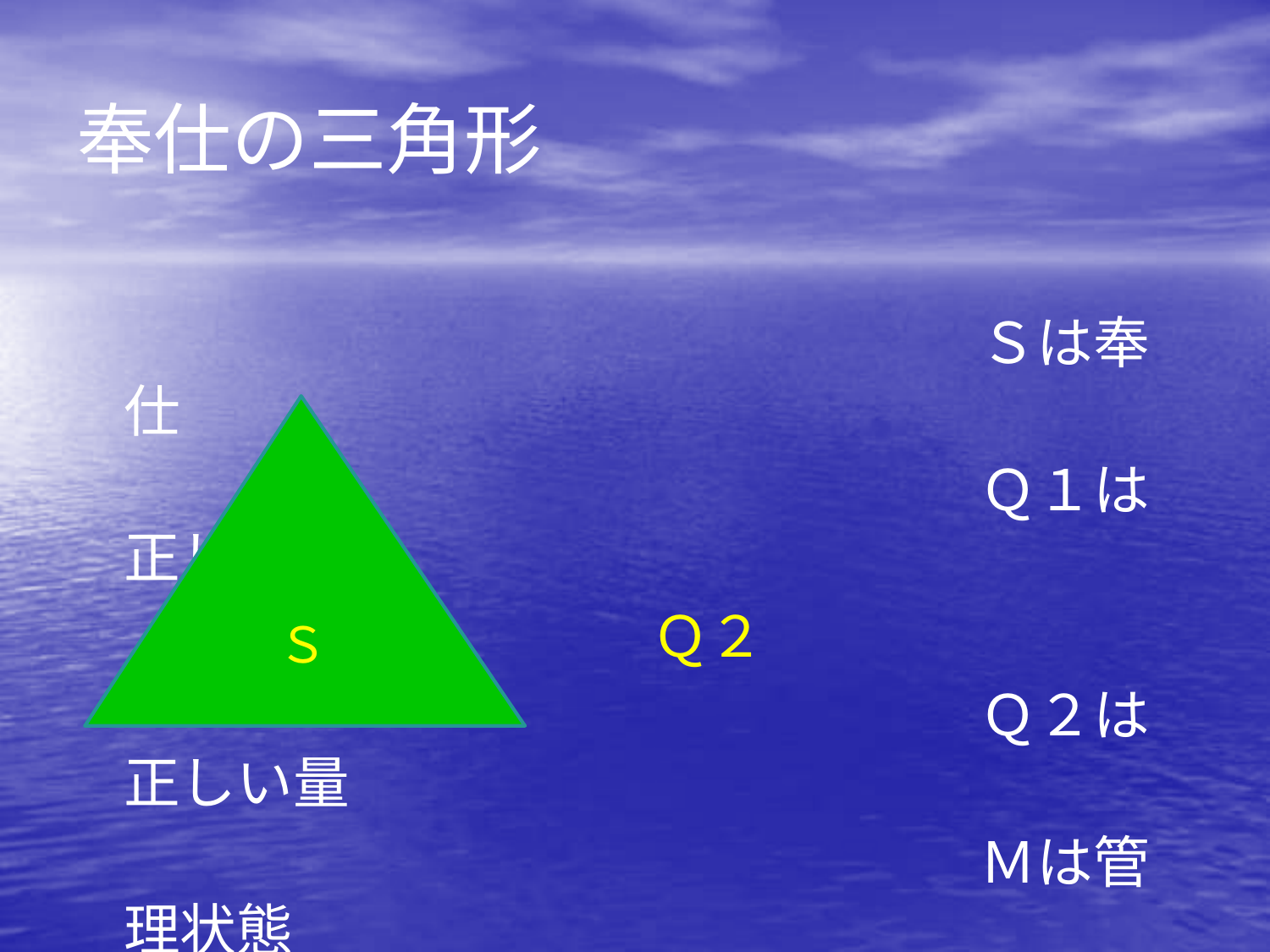

# 奉仕の三角形

　　　　　　　　　　　　　　　　Ｓは奉仕
　　　　　　　　　　　　　　　　Ｑ１は正しい質
　Q１　　　　　　　Ｑ２
　　　　　　　　　　　　　　　　Ｑ２は正しい量
　　　　　　　　　　　　　　　　Ｍは管理状態

  　　　　　Ｍ
Ｓ